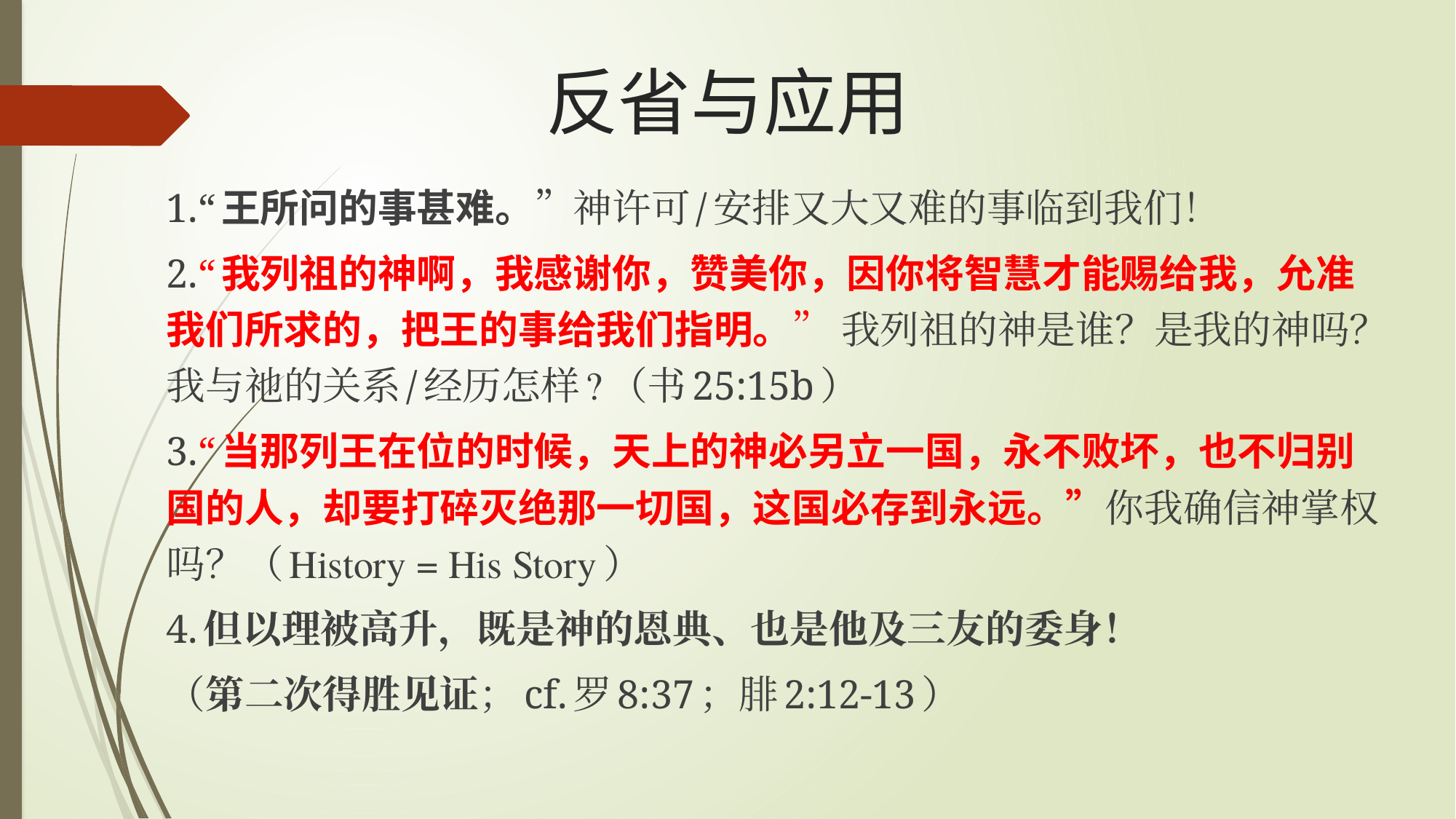

# 反省与应用
1.“王所问的事甚难。”神许可/安排又大又难的事临到我们！
2.“我列祖的神啊，我感谢你，赞美你，因你将智慧才能赐给我，允准我们所求的，把王的事给我们指明。” 我列祖的神是谁？是我的神吗？我与祂的关系/经历怎样?（书25:15b）
3.“当那列王在位的时候，天上的神必另立一国，永不败坏，也不归别国的人，却要打碎灭绝那一切国，这国必存到永远。”你我确信神掌权吗？（History = His Story）
4.但以理被高升，既是神的恩典、也是他及三友的委身！
（第二次得胜见证；cf.罗8:37；腓2:12-13）